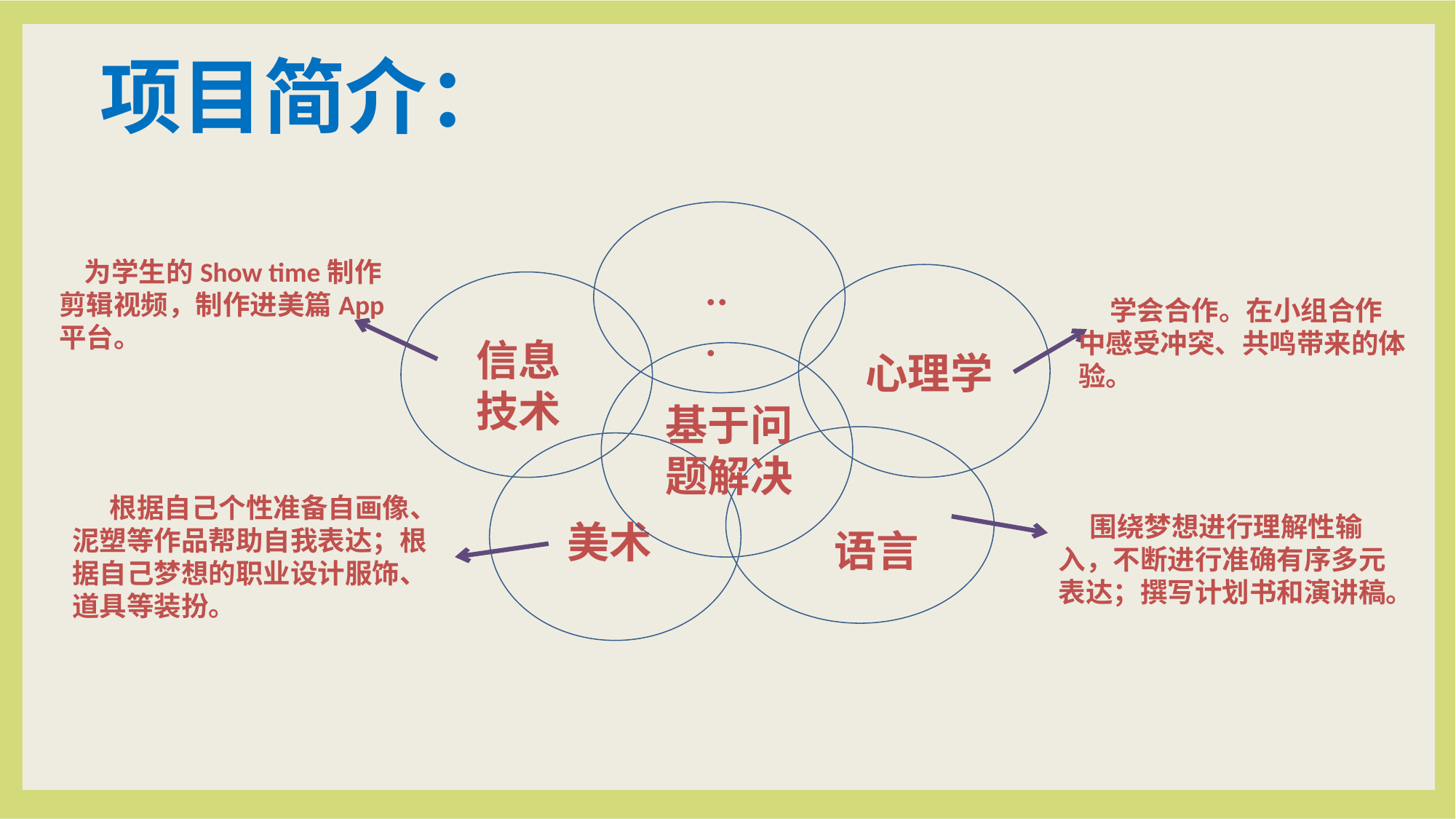

项目简介：
11

   为学生的Show time制作剪辑视频，制作进美篇App平台。
...

    学会合作。在小组合作中感受冲突、共鸣带来的体验。
信息
技术
心理学

基于问
题解决

     根据自己个性准备自画像、泥塑等作品帮助自我表达；根据自己梦想的职业设计服饰、道具等装扮。
    围绕梦想进行理解性输入，不断进行准确有序多元表达；撰写计划书和演讲稿。
美术
语言